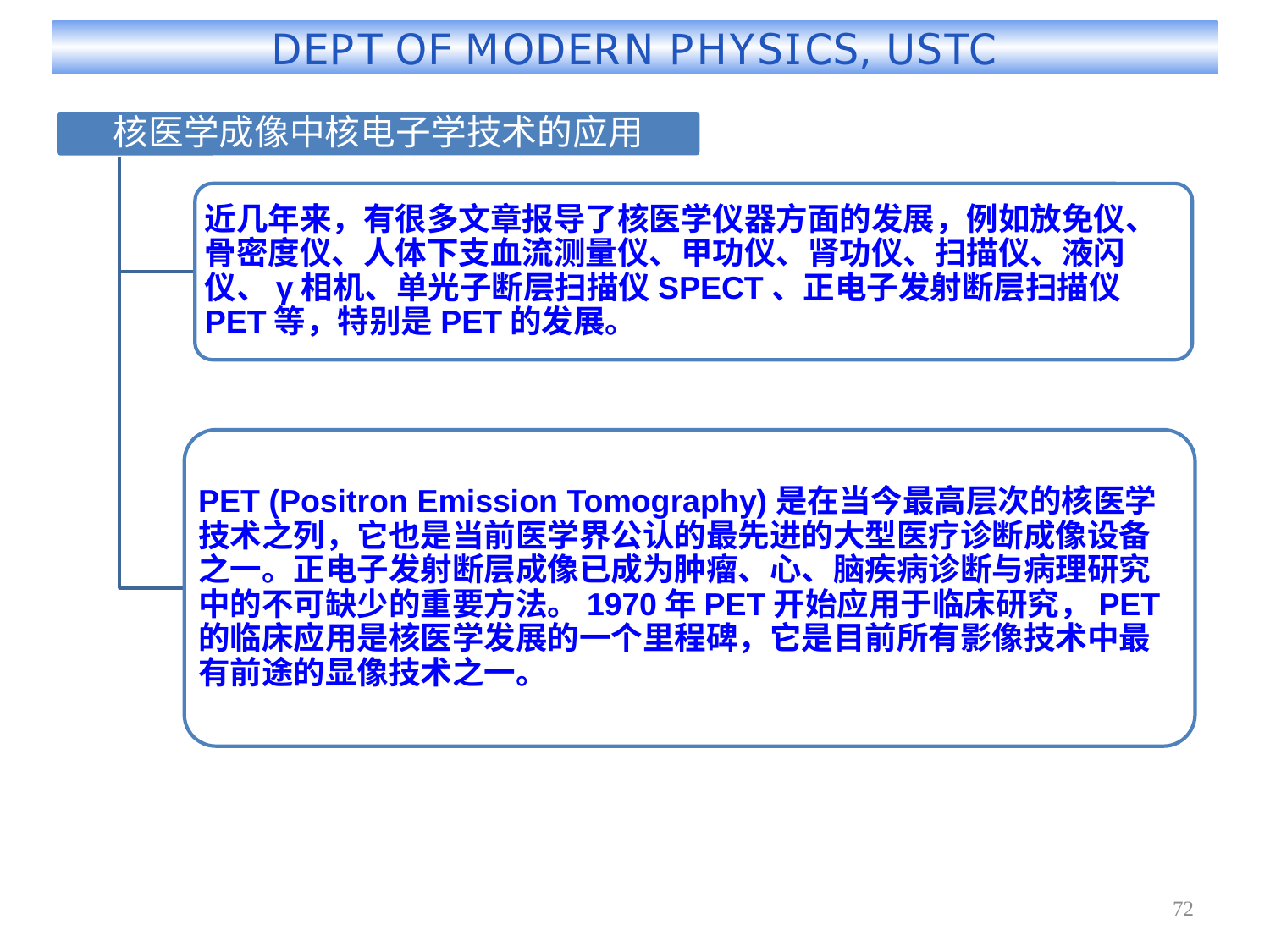

# 核医学成像中核电子学技术的应用
核医学成像中核电子学技术的应用
近几年来，有很多文章报导了核医学仪器方面的发展，例如放免仪、骨密度仪、人体下支血流测量仪、甲功仪、肾功仪、扫描仪、液闪仪、γ相机、单光子断层扫描仪SPECT、正电子发射断层扫描仪PET等，特别是PET的发展。
PET (Positron Emission Tomography)是在当今最高层次的核医学技术之列，它也是当前医学界公认的最先进的大型医疗诊断成像设备之一。正电子发射断层成像已成为肿瘤、心、脑疾病诊断与病理研究中的不可缺少的重要方法。1970年PET开始应用于临床研究，PET的临床应用是核医学发展的一个里程碑，它是目前所有影像技术中最有前途的显像技术之一。
72